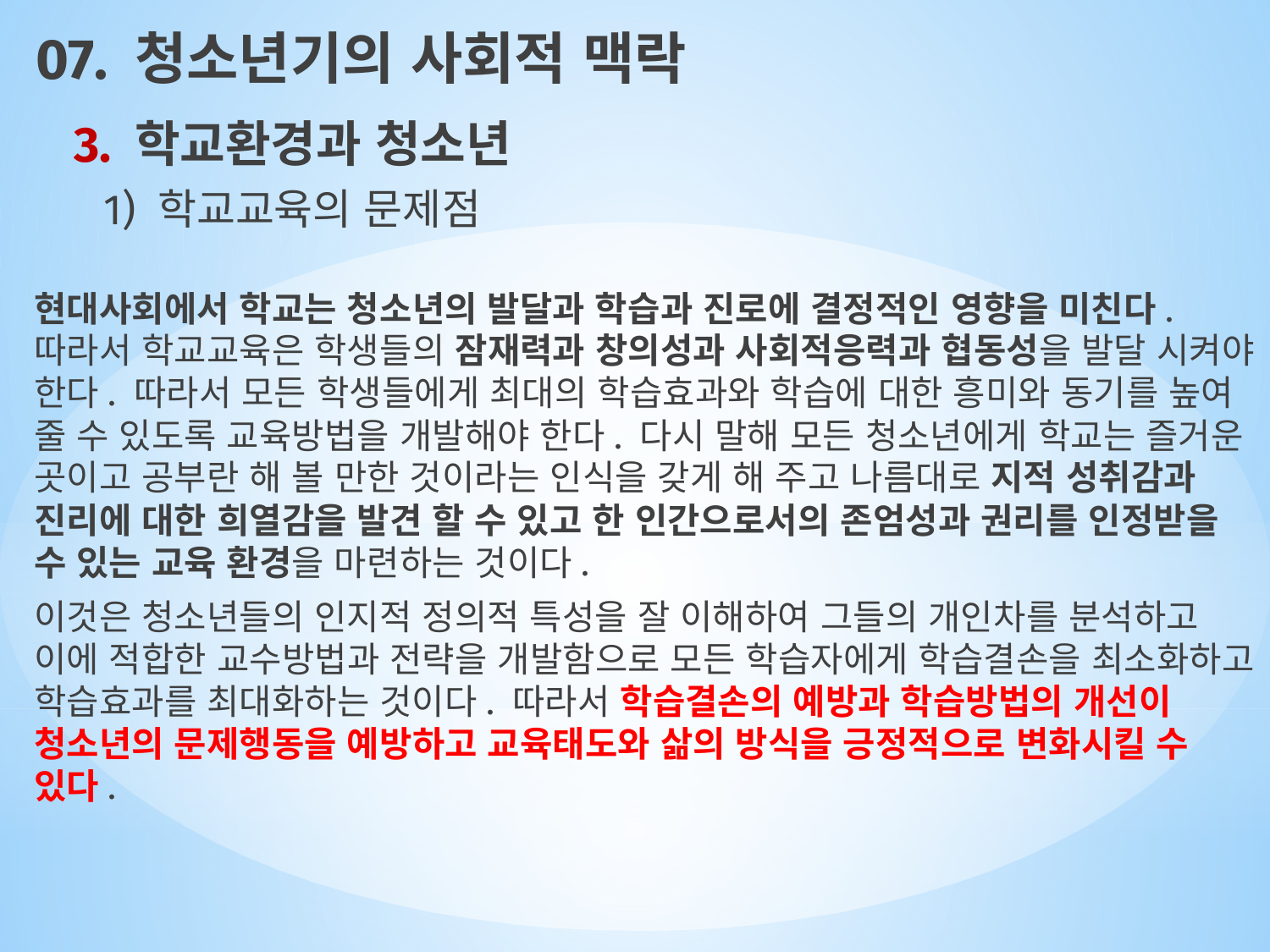

07. 청소년기의 사회적 맥락
3. 학교환경과 청소년

1) 학교교육의 문제점
현대사회에서 학교는 청소년의 발달과 학습과 진로에 결정적인 영향을 미친다. 따라서 학교교육은 학생들의 잠재력과 창의성과 사회적응력과 협동성을 발달 시켜야 한다. 따라서 모든 학생들에게 최대의 학습효과와 학습에 대한 흥미와 동기를 높여 줄 수 있도록 교육방법을 개발해야 한다. 다시 말해 모든 청소년에게 학교는 즐거운 곳이고 공부란 해 볼 만한 것이라는 인식을 갖게 해 주고 나름대로 지적 성취감과 진리에 대한 희열감을 발견 할 수 있고 한 인간으로서의 존엄성과 권리를 인정받을 수 있는 교육 환경을 마련하는 것이다.
이것은 청소년들의 인지적 정의적 특성을 잘 이해하여 그들의 개인차를 분석하고 이에 적합한 교수방법과 전략을 개발함으로 모든 학습자에게 학습결손을 최소화하고 학습효과를 최대화하는 것이다. 따라서 학습결손의 예방과 학습방법의 개선이 청소년의 문제행동을 예방하고 교육태도와 삶의 방식을 긍정적으로 변화시킬 수 있다.